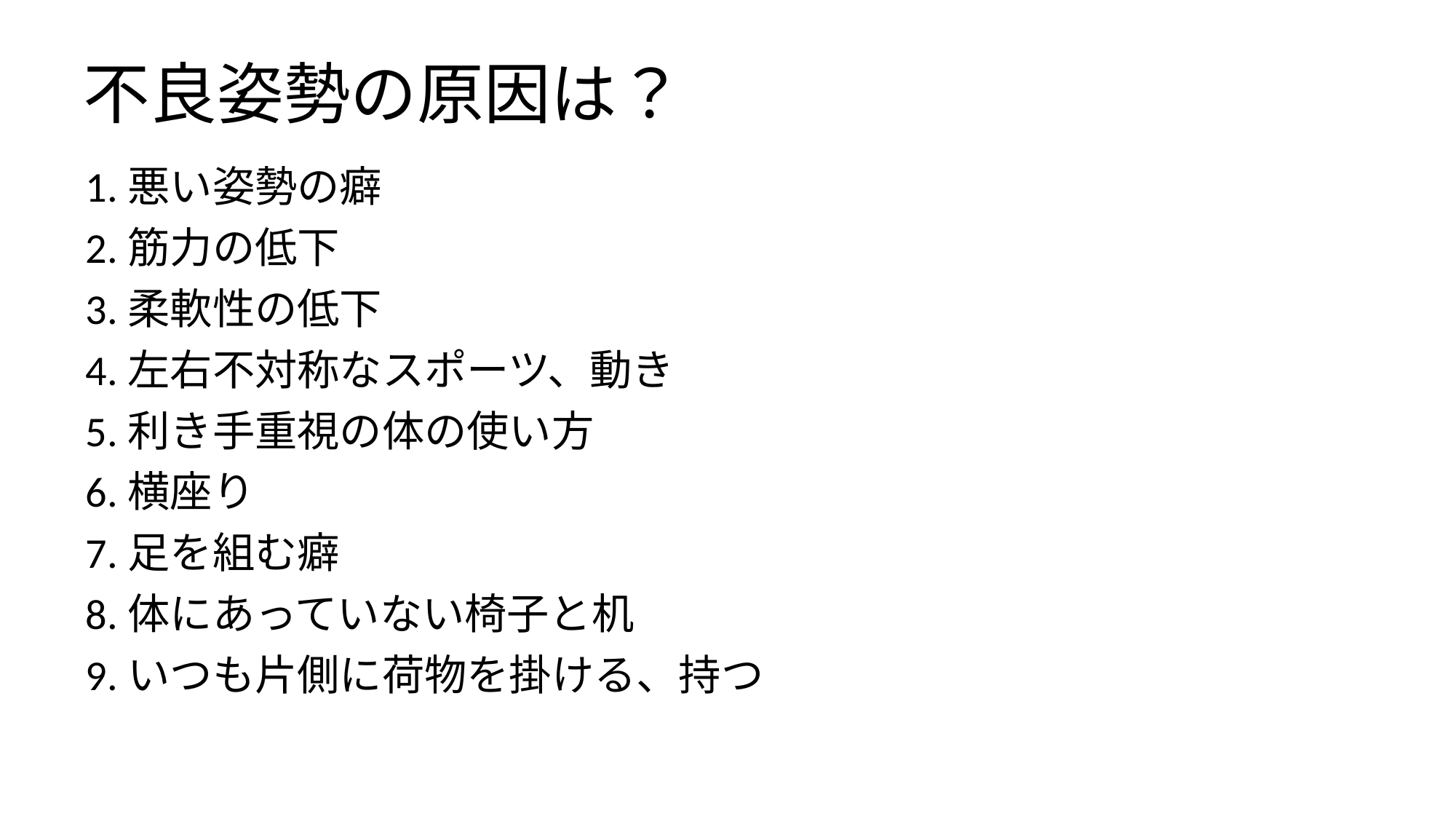

# 不良姿勢の原因は？
1.悪い姿勢の癖
2.筋力の低下
3.柔軟性の低下
4.左右不対称なスポーツ、動き
5.利き手重視の体の使い方
6.横座り
7.足を組む癖
8.体にあっていない椅子と机
9.いつも片側に荷物を掛ける、持つ